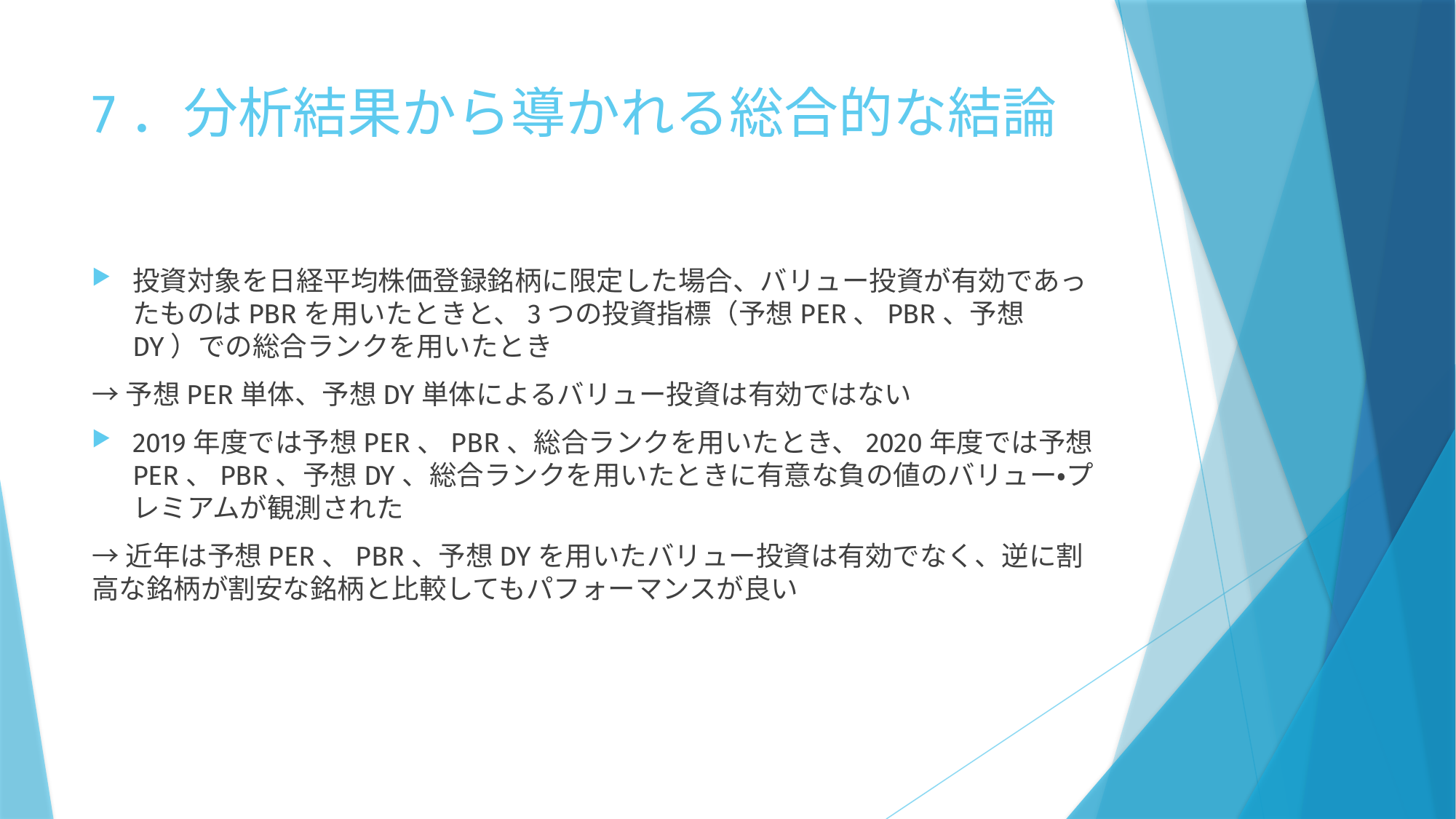

# 7．分析結果から導かれる総合的な結論
投資対象を日経平均株価登録銘柄に限定した場合、バリュー投資が有効であったものはPBRを用いたときと、3つの投資指標（予想PER、PBR、予想DY）での総合ランクを用いたとき
→予想PER単体、予想DY単体によるバリュー投資は有効ではない
2019年度では予想PER、PBR、総合ランクを用いたとき、2020年度では予想PER、PBR、予想DY、総合ランクを用いたときに有意な負の値のバリュー・プレミアムが観測された
→近年は予想PER、PBR、予想DYを用いたバリュー投資は有効でなく、逆に割高な銘柄が割安な銘柄と比較してもパフォーマンスが良い